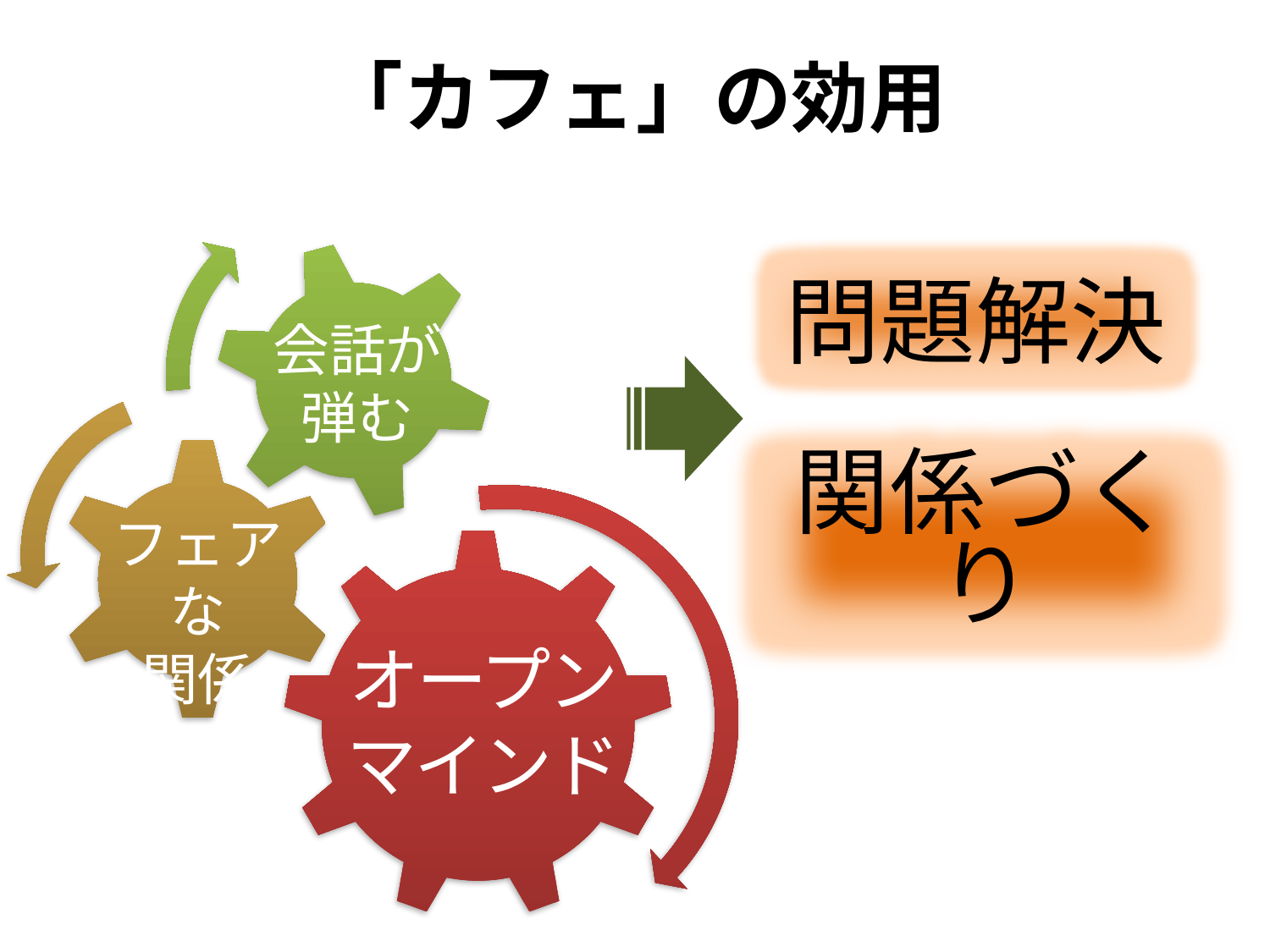

# 「カフェ」の効用

会話が
弾む
フェアな
関係
オープン
マインド
問題解決

関係づくり